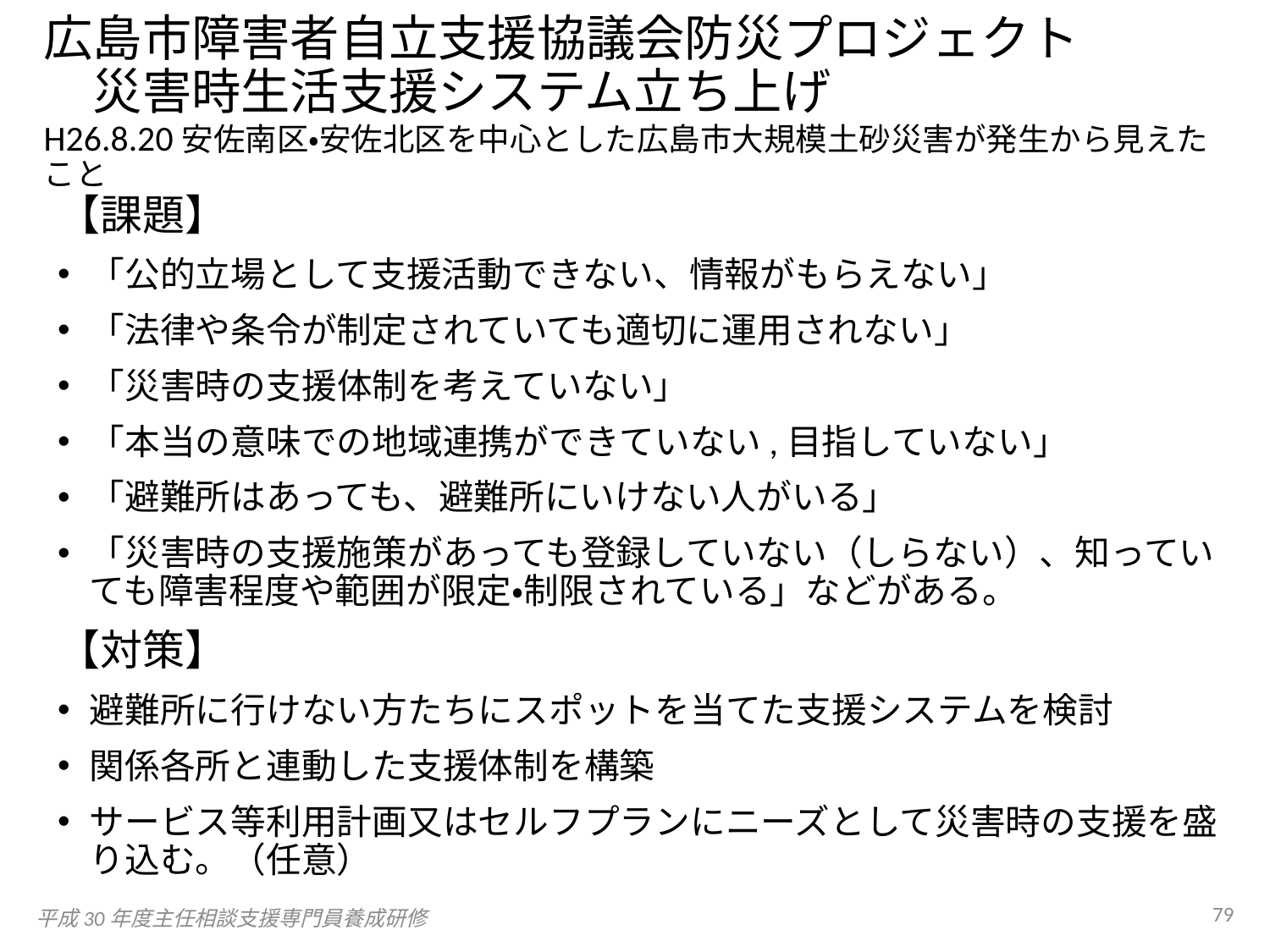

# 広島市障害者自立支援協議会防災プロジェクト 　災害時生活支援システム立ち上げ H26.8.20安佐南区・安佐北区を中心とした広島市大規模土砂災害が発生から見えたこと
【課題】
「公的立場として支援活動できない、情報がもらえない」
「法律や条令が制定されていても適切に運用されない」
「災害時の支援体制を考えていない」
「本当の意味での地域連携ができていない,目指していない」
「避難所はあっても、避難所にいけない人がいる」
「災害時の支援施策があっても登録していない（しらない）、知っていても障害程度や範囲が限定・制限されている」などがある。
【対策】
避難所に行けない方たちにスポットを当てた支援システムを検討
関係各所と連動した支援体制を構築
サービス等利用計画又はセルフプランにニーズとして災害時の支援を盛り込む。（任意）

79
平成30年度主任相談支援専門員養成研修